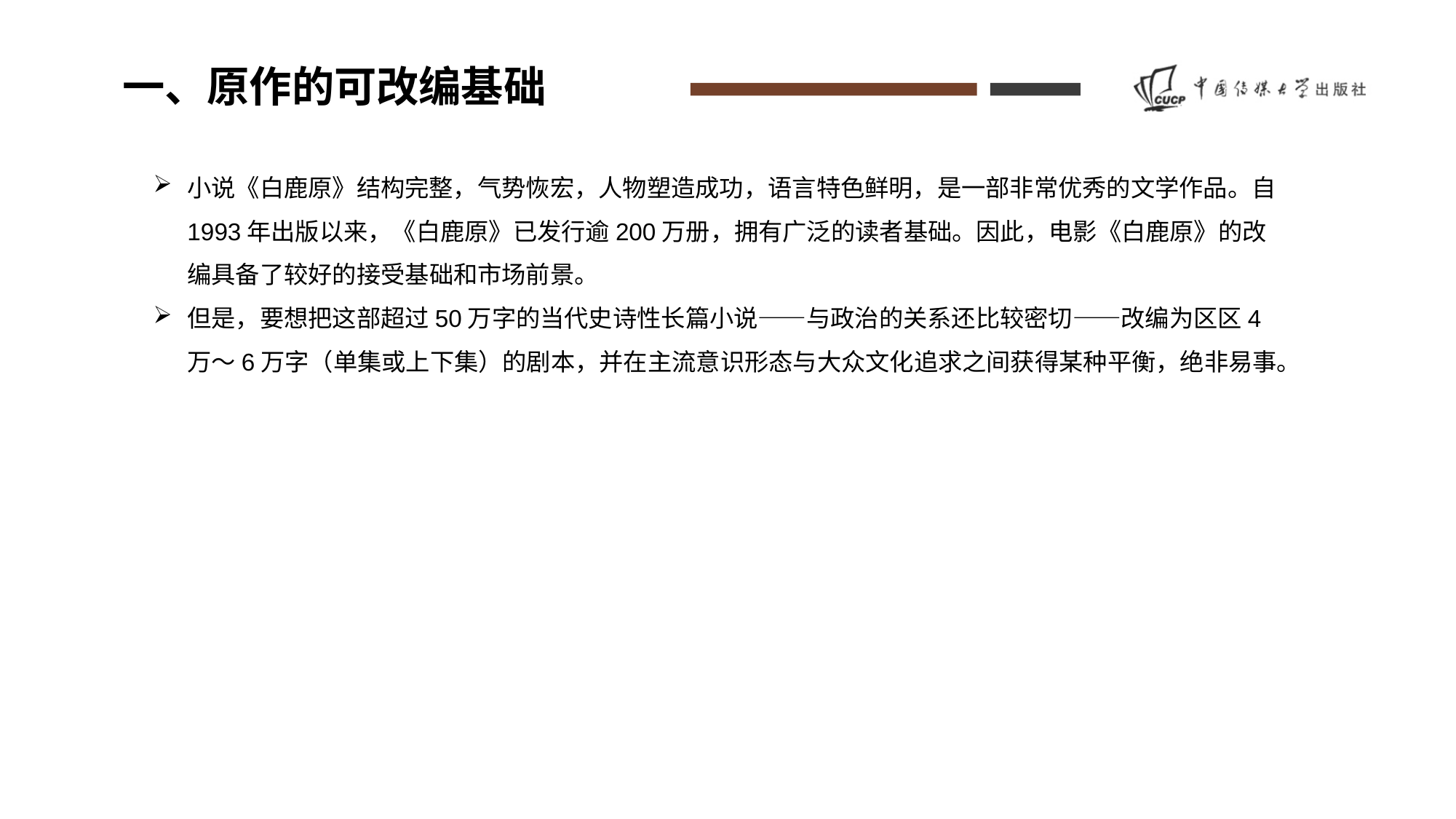

一、原作的可改编基础

小说《白鹿原》结构完整，气势恢宏，人物塑造成功，语言特色鲜明，是一部非常优秀的文学作品。自1993年出版以来，《白鹿原》已发行逾200万册，拥有广泛的读者基础。因此，电影《白鹿原》的改编具备了较好的接受基础和市场前景。
但是，要想把这部超过50万字的当代史诗性长篇小说——与政治的关系还比较密切——改编为区区4万～6万字（单集或上下集）的剧本，并在主流意识形态与大众文化追求之间获得某种平衡，绝非易事。